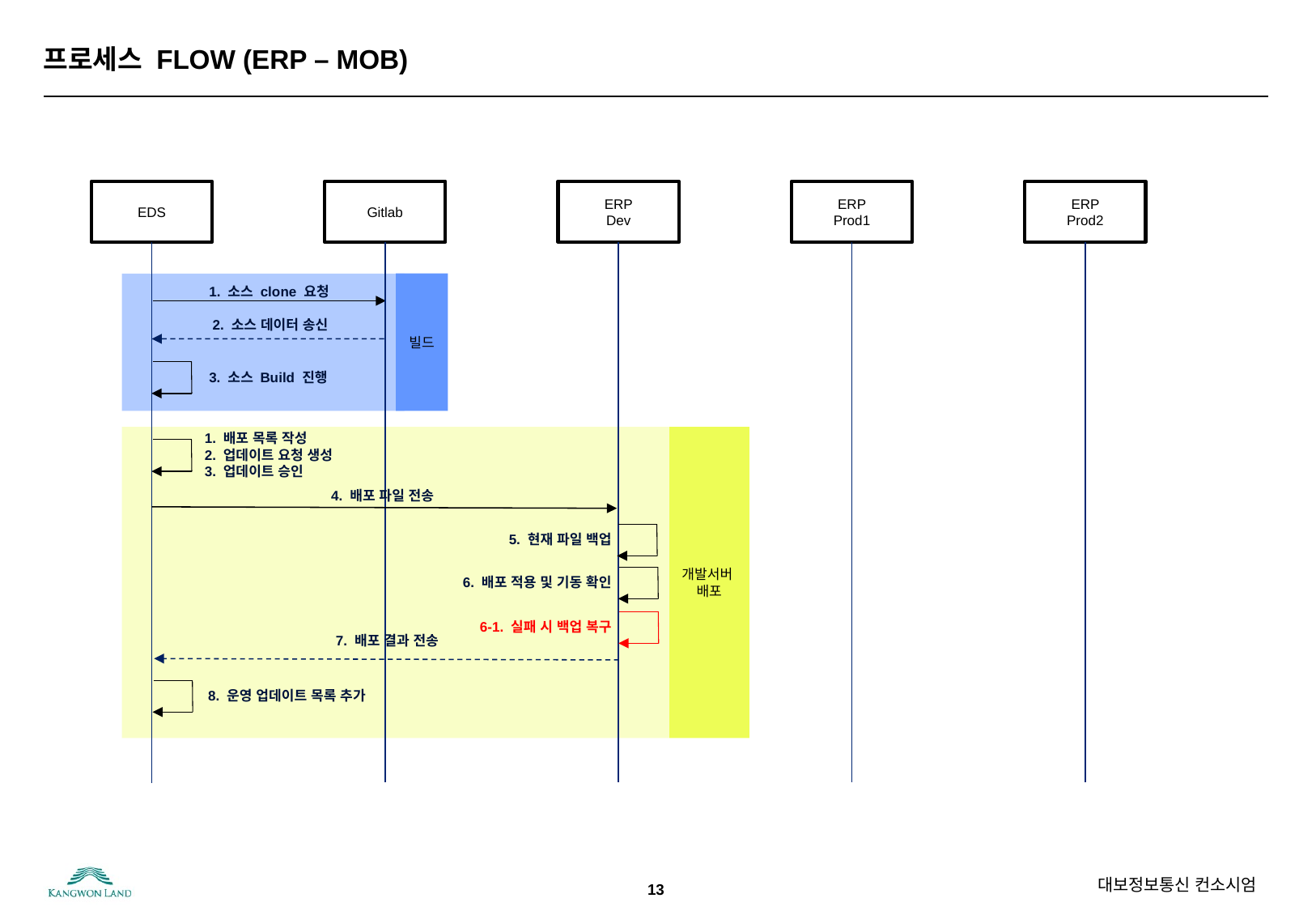

# 프로세스 FLOW (ERP – MOB)
EDS
Gitlab
ERP
Dev
ERP
Prod1
ERP
Prod2
빌드

1. 소스 clone 요청
2. 소스 데이터 송신
3. 소스 Build 진행
1. 배포 목록 작성
2. 업데이트 요청 생성
3. 업데이트 승인

개발서버
배포
4. 배포 파일 전송
5. 현재 파일 백업
6. 배포 적용 및 기동 확인
6-1. 실패 시 백업 복구
7. 배포 결과 전송
8. 운영 업데이트 목록 추가
13